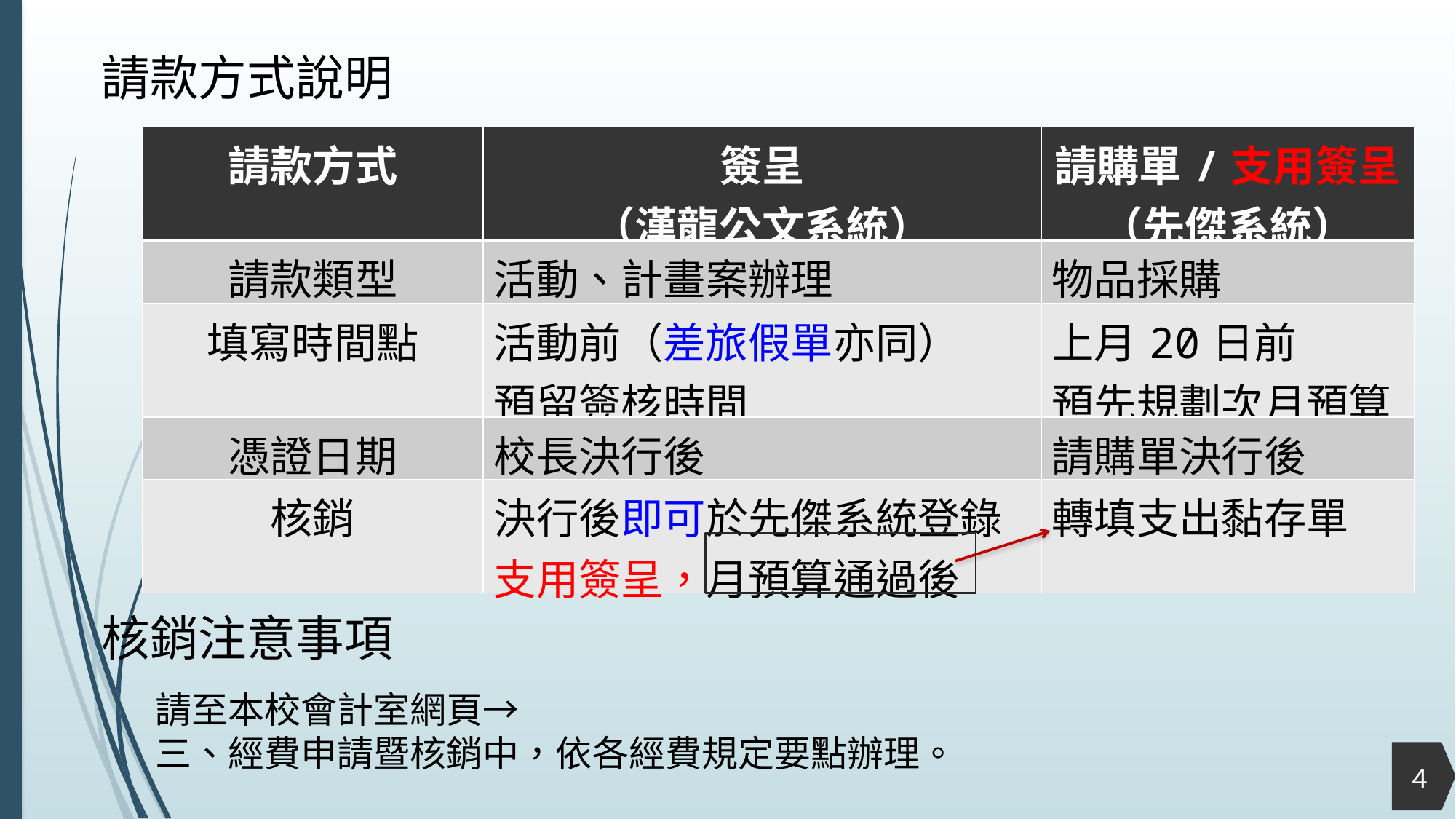

請款方式說明
| 請款方式 | 簽呈 （漢龍公文系統） | 請購單/支用簽呈 （先傑系統） |
| --- | --- | --- |
| 請款類型 | 活動、計畫案辦理 | 物品採購 |
| 填寫時間點 | 活動前（差旅假單亦同） 預留簽核時間 | 上月20日前 預先規劃次月預算 |
| 憑證日期 | 校長決行後 | 請購單決行後 |
| 核銷 | 決行後即可於先傑系統登錄支用簽呈，月預算通過後 | 轉填支出黏存單 |

核銷注意事項
請至本校會計室網頁→
三、經費申請暨核銷中，依各經費規定要點辦理。
4